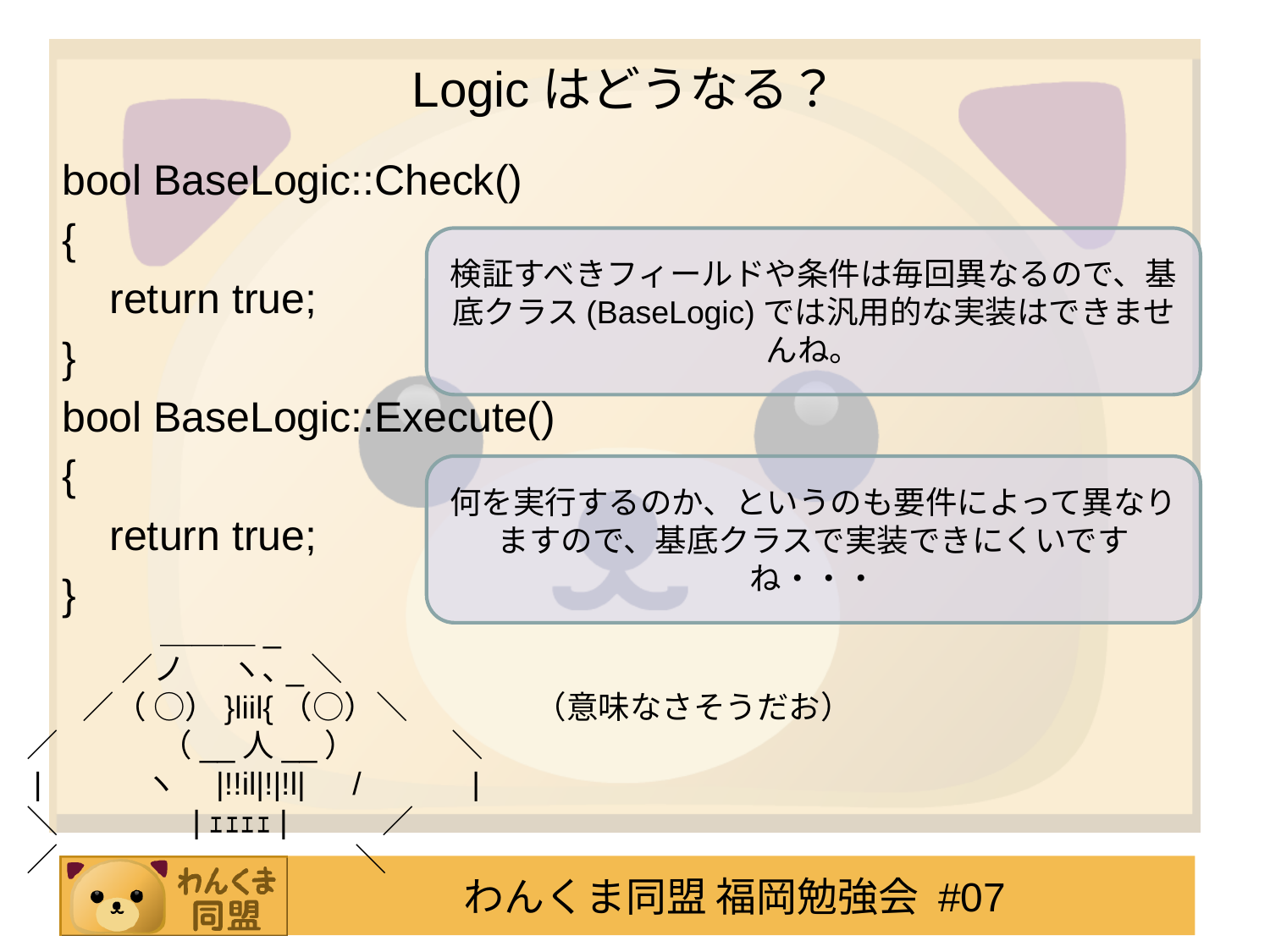

# Logicはどうなる？
bool BaseLogic::Check()
{
    return true;
}
bool BaseLogic::Execute()
{
    return true;
}

検証すべきフィールドや条件は毎回異なるので、基底クラス(BaseLogic)では汎用的な実装はできませんね。
何を実行するのか、というのも要件によって異なりますので、基底クラスで実装できにくいですね・・・
　 　 　　　＿＿＿_
　 　　　／ノ 　 ヽ､_＼
　　　／（ ○）}liil{（○）＼　　　　（意味なさそうだお）
　 ／　　　 （__人__）　　　＼
　 |　　　ヽ　|!!il|!|!l|　/　　　|
　 ＼　　　　|ｪｪｪｪ| 　 　 ／
　 ／ 　 　 　　　　 　 　 ＼